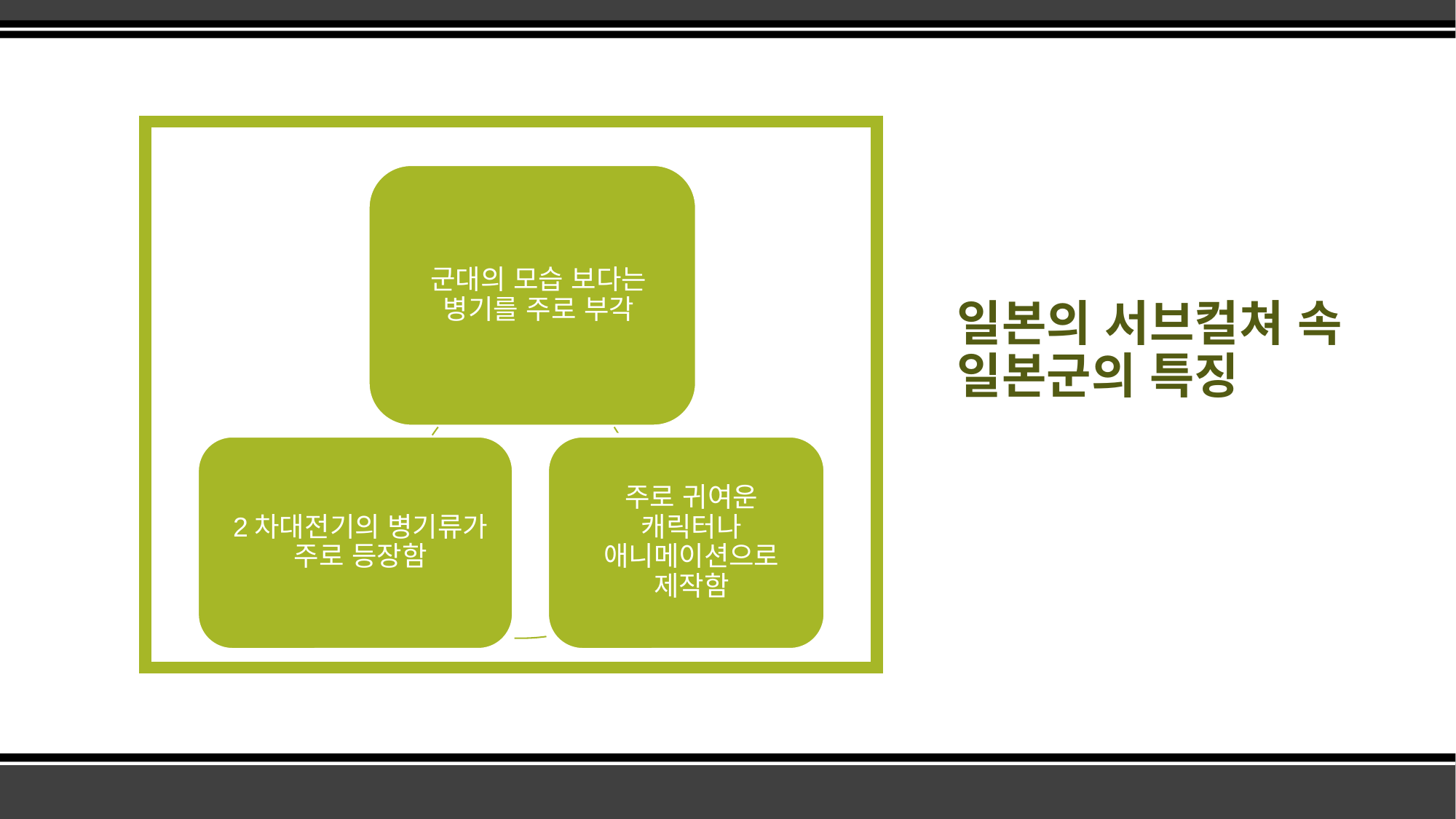

군대의 모습 보다는 병기를 주로 부각
주로 귀여운 캐릭터나 애니메이션으로 제작함
2차대전기의 병기류가 주로 등장함
# 일본의 서브컬쳐 속 일본군의 특징